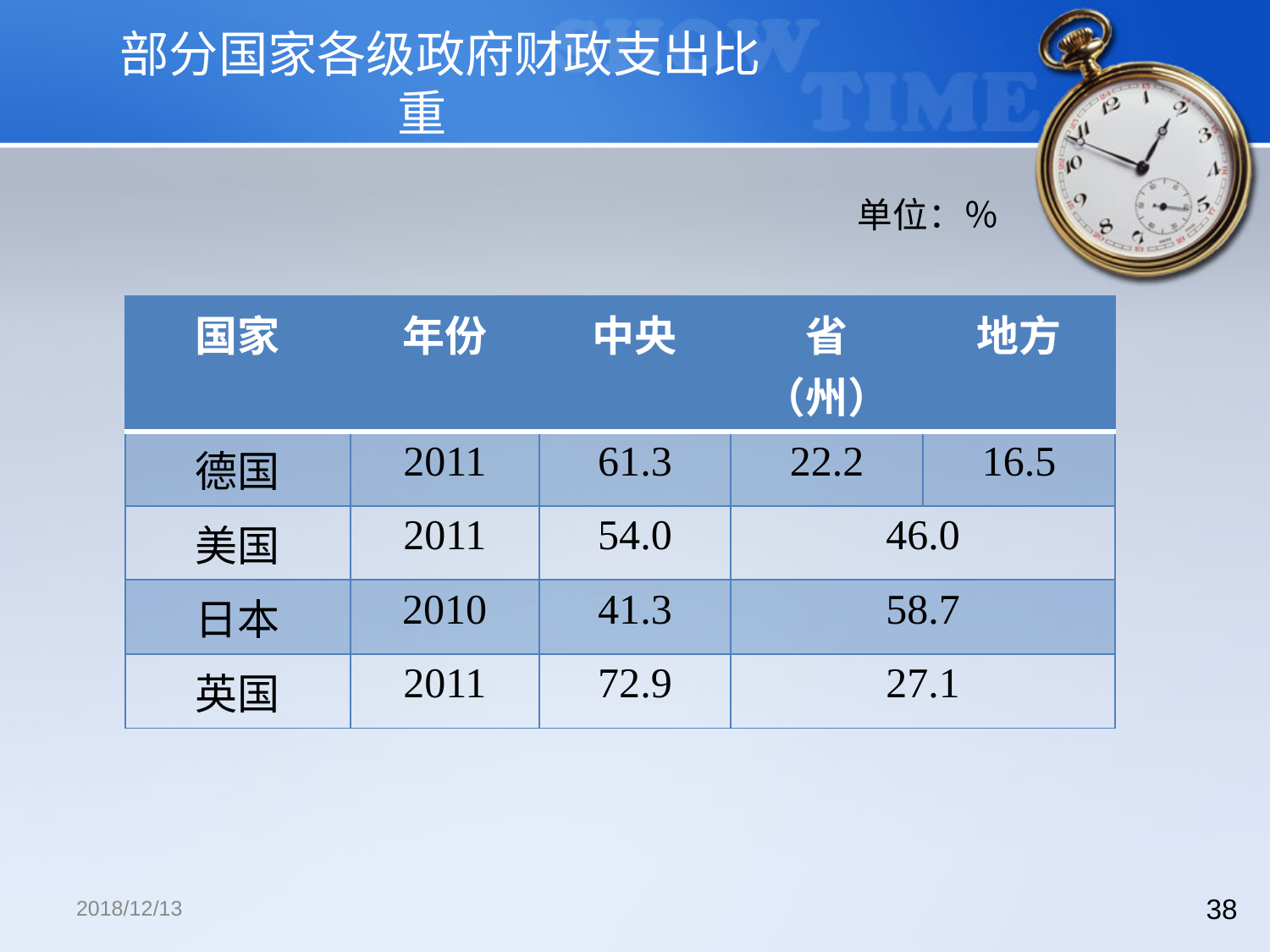

部分国家各级政府财政支出比重
单位：％
| 国家 | 年份 | 中央 | 省（州） | 地方 |
| --- | --- | --- | --- | --- |
| 德国 | 2011 | 61.3 | 22.2 | 16.5 |
| 美国 | 2011 | 54.0 | 46.0 |  |
| 日本 | 2010 | 41.3 | 58.7 |  |
| 英国 | 2011 | 72.9 | 27.1 |  |
2018/12/13
38